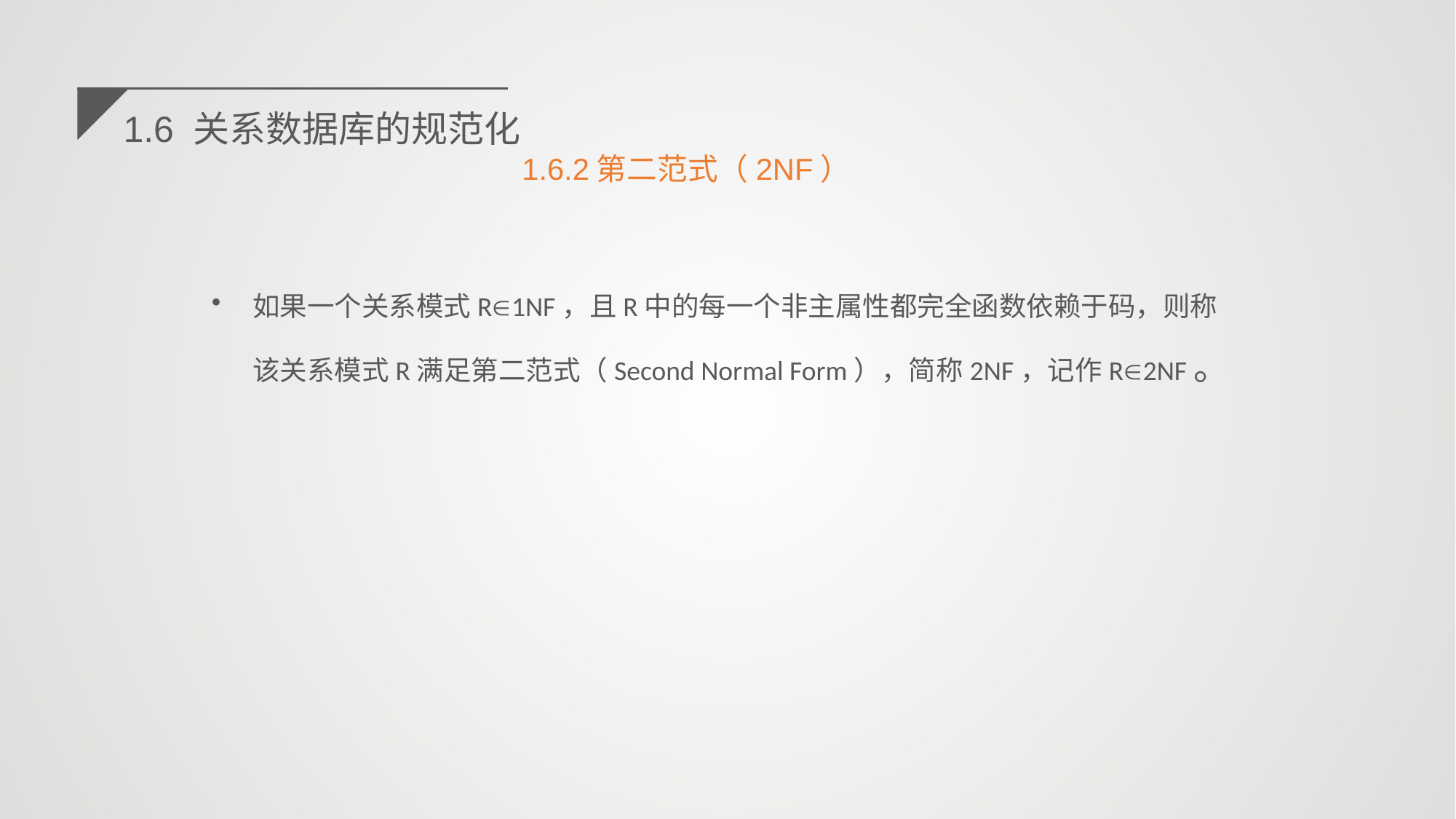

1.6 关系数据库的规范化
1.6.2第二范式（2NF）

如果一个关系模式R∈1NF，且R中的每一个非主属性都完全函数依赖于码，则称该关系模式R满足第二范式（Second Normal Form），简称2NF，记作R∈2NF。